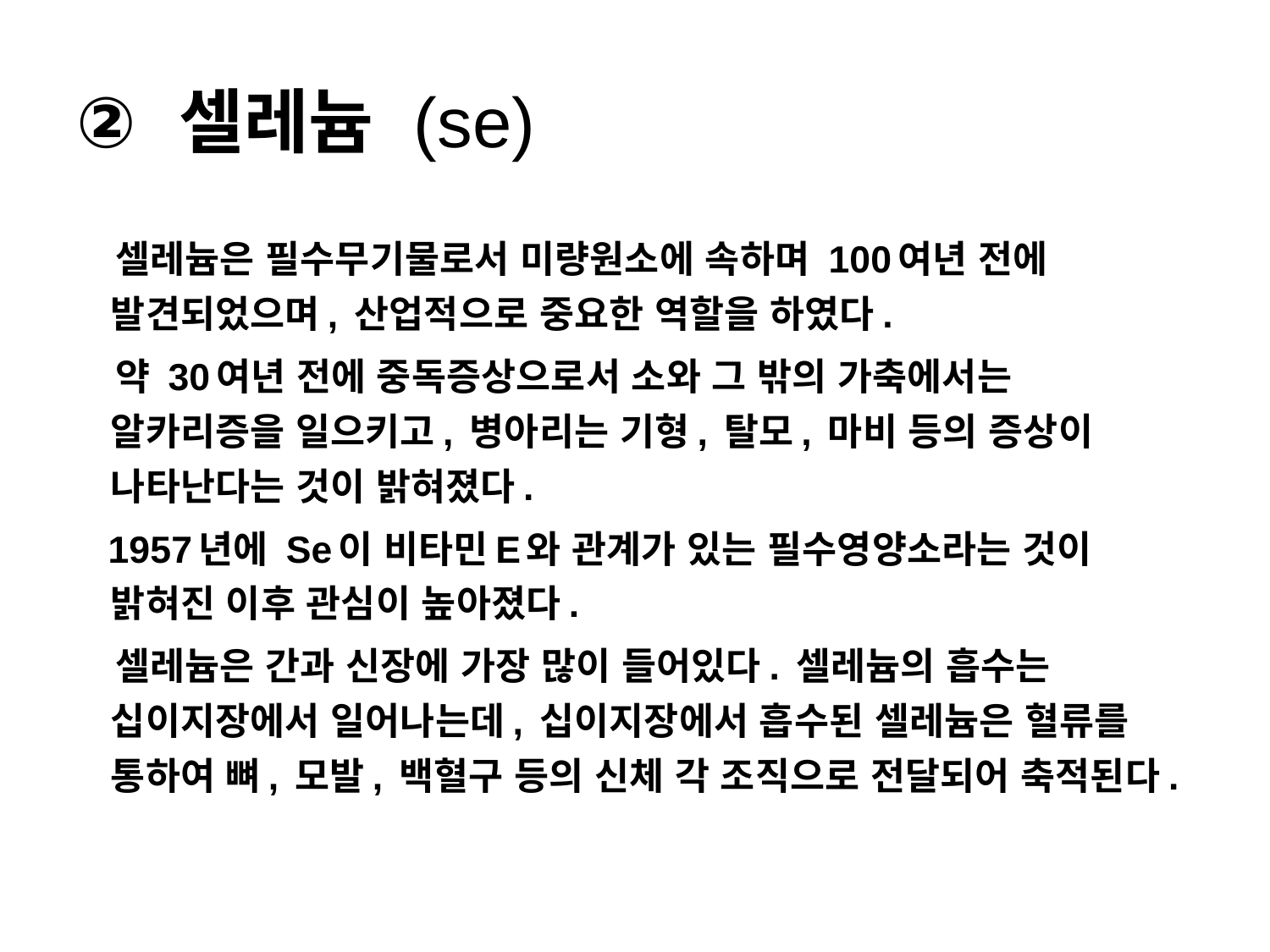

# 셀레늄 (se)
   셀레늄은 필수무기물로서 미량원소에 속하며 100여년 전에 발견되었으며, 산업적으로 중요한 역할을 하였다.
   약 30여년 전에 중독증상으로서 소와 그 밖의 가축에서는 알카리증을 일으키고, 병아리는 기형, 탈모, 마비 등의 증상이 나타난다는 것이 밝혀졌다.
   1957년에 Se이 비타민E와 관계가 있는 필수영양소라는 것이 밝혀진 이후 관심이 높아졌다.
   셀레늄은 간과 신장에 가장 많이 들어있다. 셀레늄의 흡수는 십이지장에서 일어나는데, 십이지장에서 흡수된 셀레늄은 혈류를 통하여 뼈, 모발, 백혈구 등의 신체 각 조직으로 전달되어 축적된다.